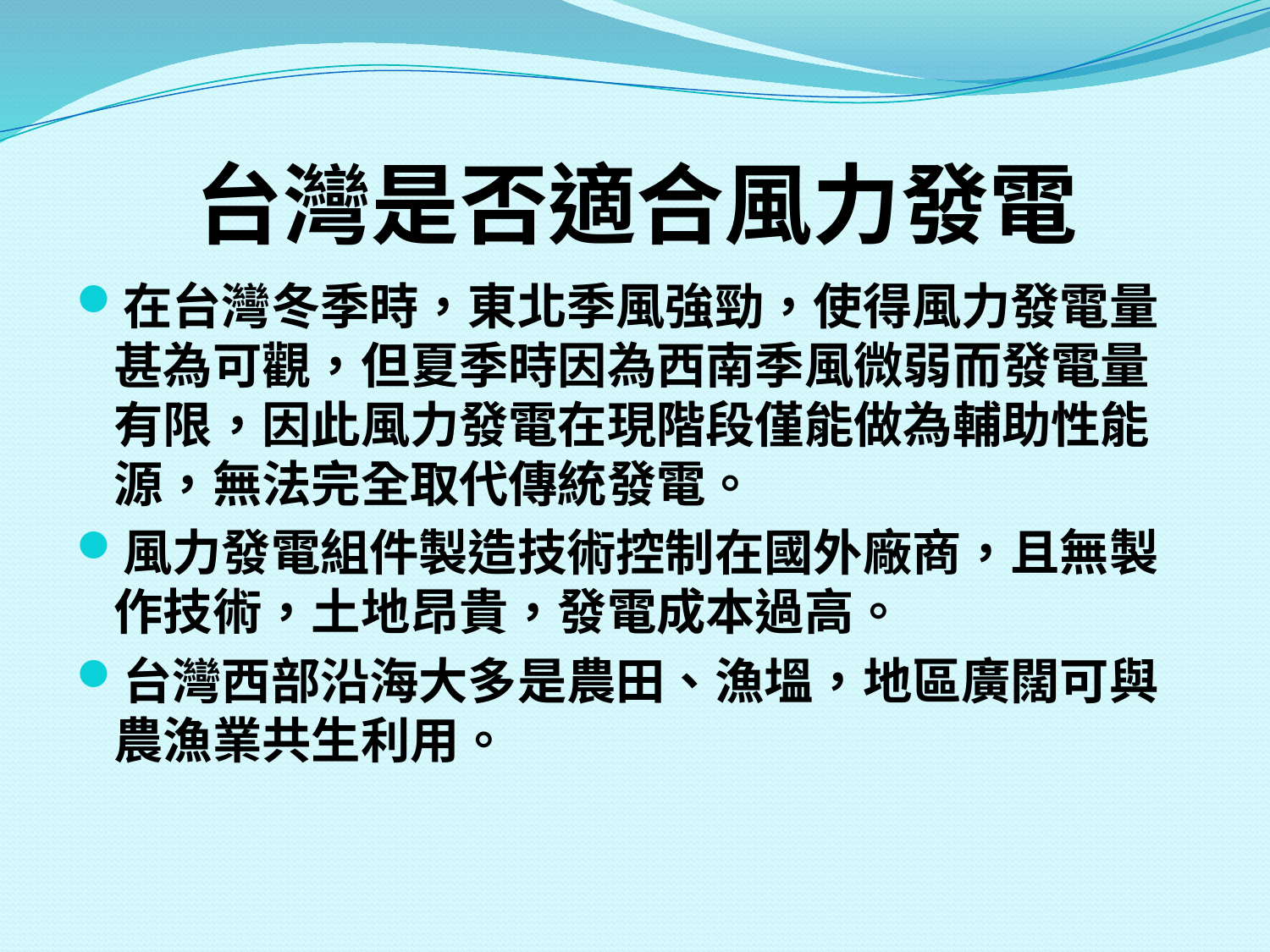

# 台灣是否適合風力發電
在台灣冬季時，東北季風強勁，使得風力發電量甚為可觀，但夏季時因為西南季風微弱而發電量有限，因此風力發電在現階段僅能做為輔助性能源，無法完全取代傳統發電。
風力發電組件製造技術控制在國外廠商，且無製作技術，土地昂貴，發電成本過高。
台灣西部沿海大多是農田、漁塭，地區廣闊可與農漁業共生利用。